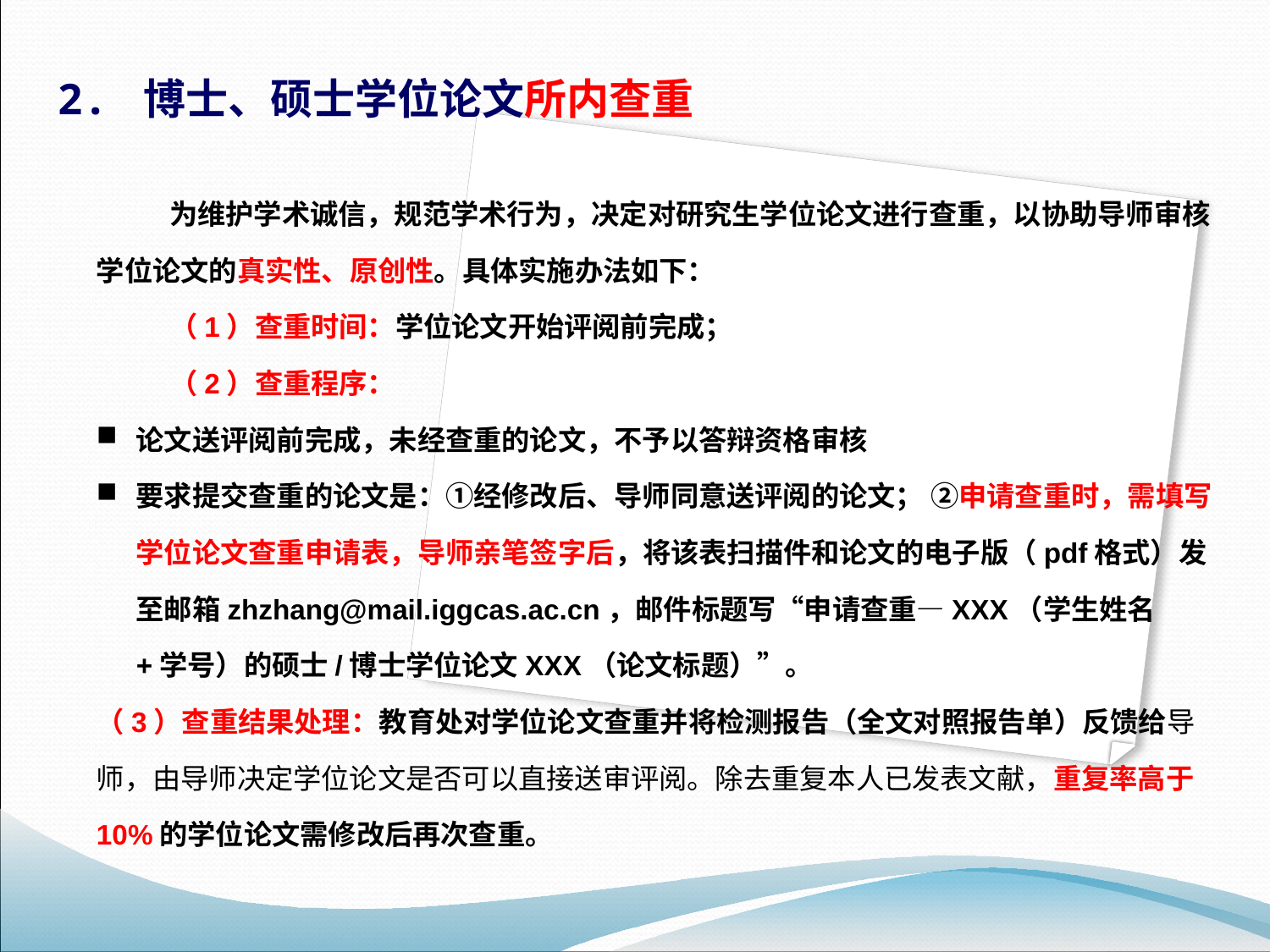

2. 博士、硕士学位论文所内查重

为维护学术诚信，规范学术行为，决定对研究生学位论文进行查重，以协助导师审核学位论文的真实性、原创性。具体实施办法如下：
（1）查重时间：学位论文开始评阅前完成；
（2）查重程序：
论文送评阅前完成，未经查重的论文，不予以答辩资格审核
要求提交查重的论文是：①经修改后、导师同意送评阅的论文； ②申请查重时，需填写学位论文查重申请表，导师亲笔签字后，将该表扫描件和论文的电子版（pdf格式）发至邮箱zhzhang@mail.iggcas.ac.cn，邮件标题写“申请查重—XXX（学生姓名+学号）的硕士/博士学位论文XXX（论文标题）”。
（3）查重结果处理：教育处对学位论文查重并将检测报告（全文对照报告单）反馈给导师，由导师决定学位论文是否可以直接送审评阅。除去重复本人已发表文献，重复率高于10%的学位论文需修改后再次查重。